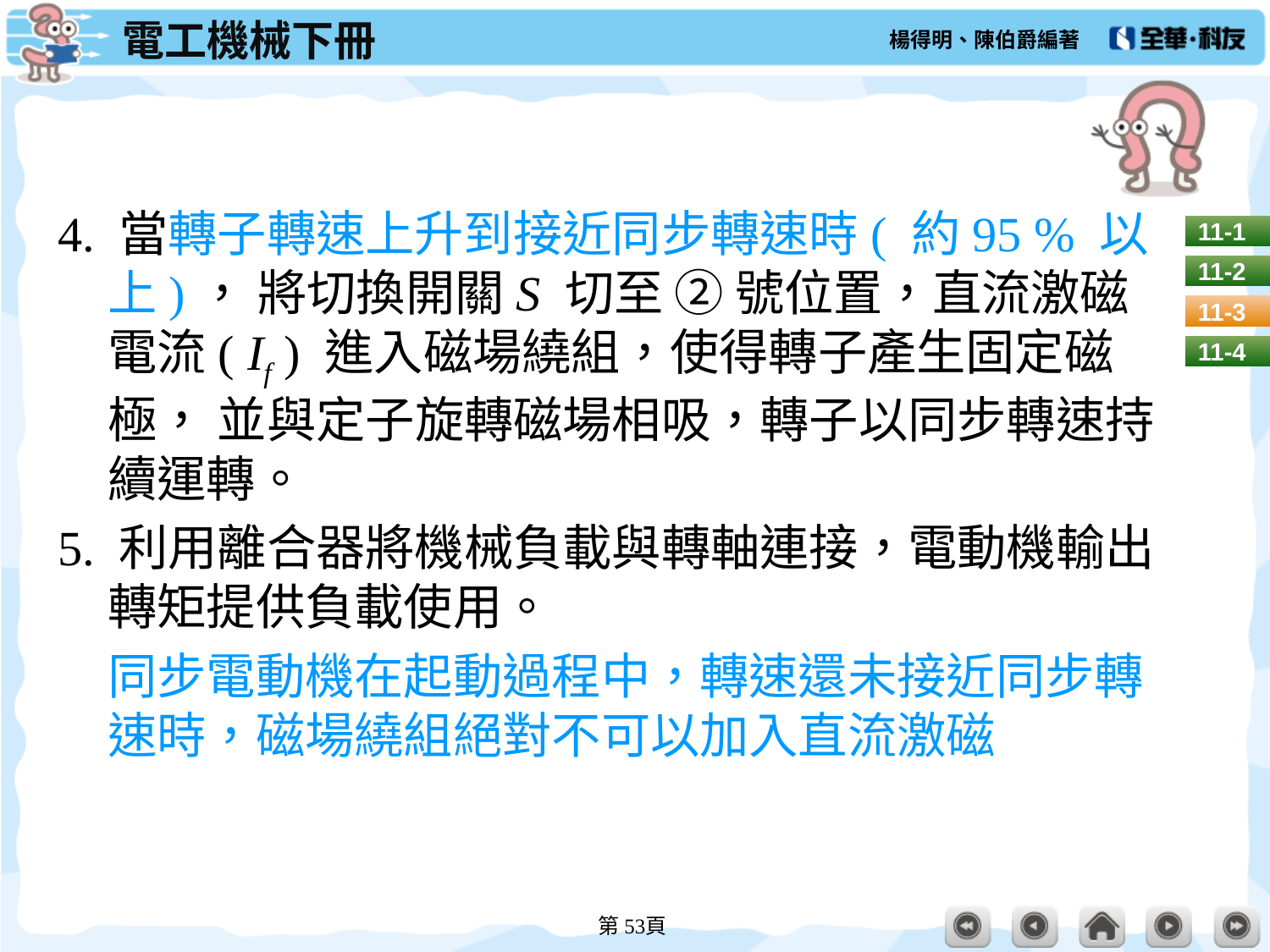

#
4. 當轉子轉速上升到接近同步轉速時( 約95 % 以上)， 將切換開關S 切至 ② 號位置，直流激磁電流( If ) 進入磁場繞組，使得轉子產生固定磁極， 並與定子旋轉磁場相吸，轉子以同步轉速持續運轉。
5. 利用離合器將機械負載與轉軸連接，電動機輸出轉矩提供負載使用。
同步電動機在起動過程中，轉速還未接近同步轉速時，磁場繞組絕對不可以加入直流激磁